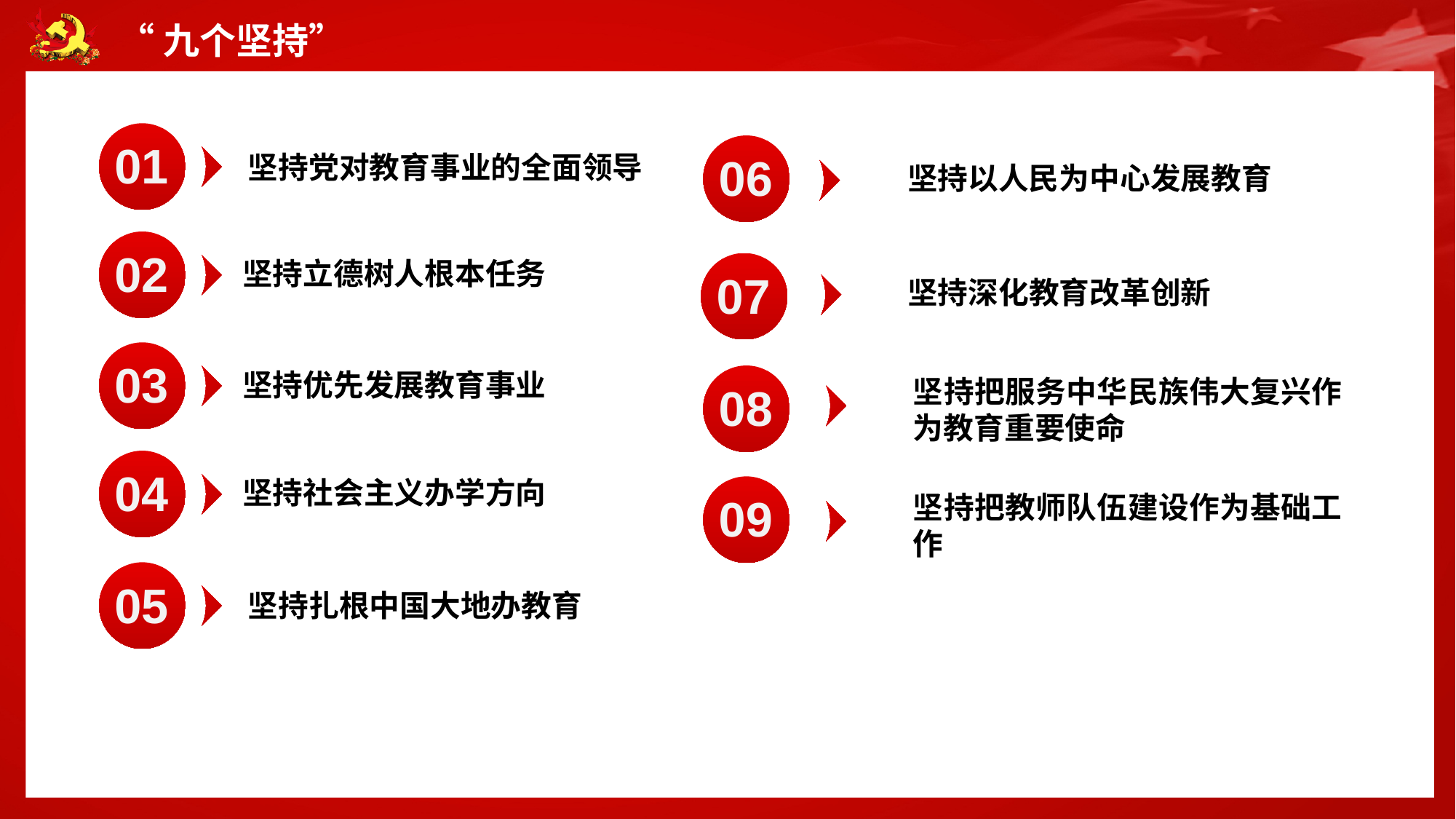

“九个坚持”

01
坚持党对教育事业的全面领导

06
坚持以人民为中心发展教育

07
坚持深化教育改革创新

08
坚持把服务中华民族伟大复兴作为教育重要使命

09
坚持把教师队伍建设作为基础工作

02
坚持立德树人根本任务

03
坚持优先发展教育事业

04
坚持社会主义办学方向

05
坚持扎根中国大地办教育